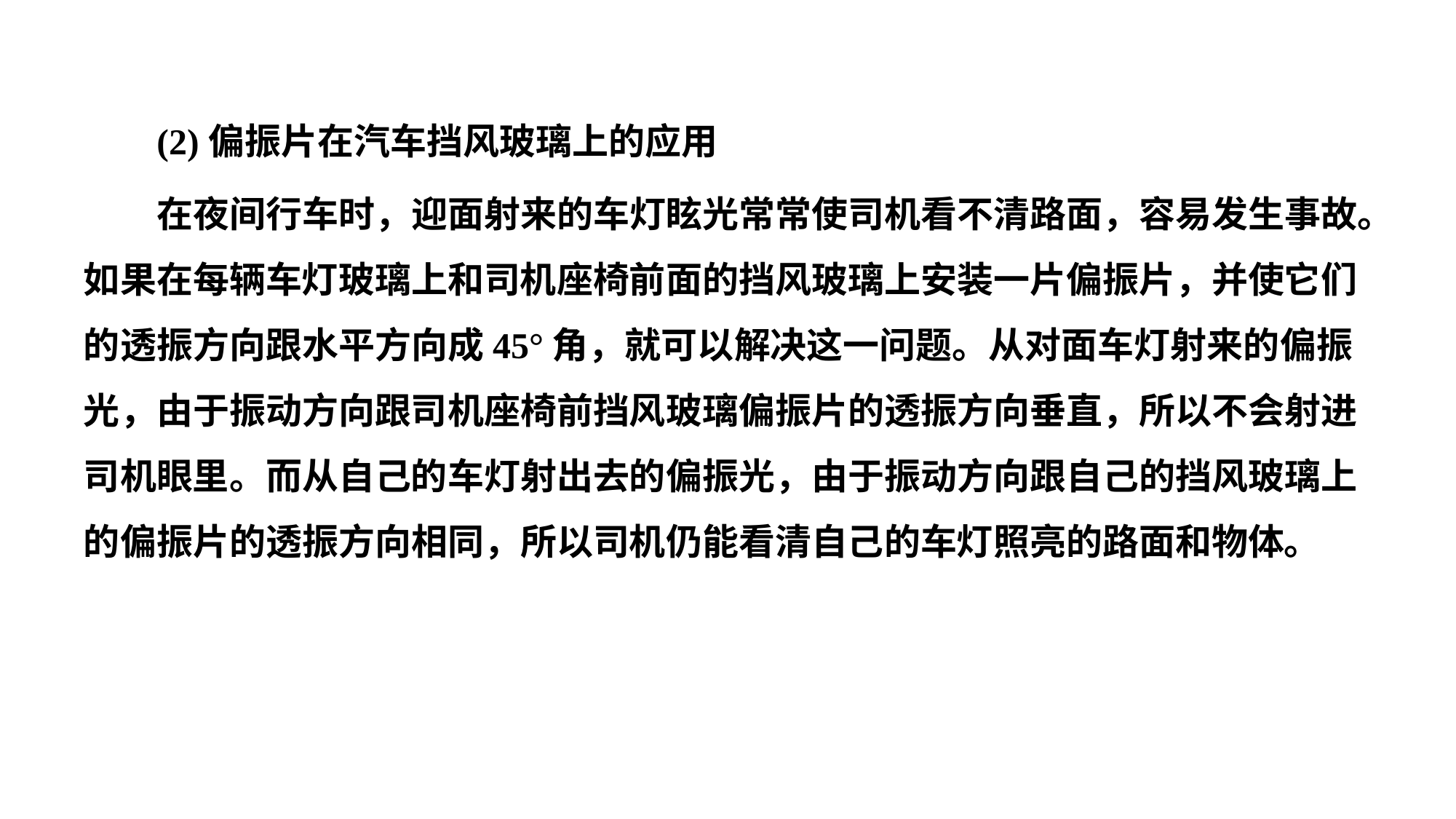

(2)偏振片在汽车挡风玻璃上的应用
在夜间行车时，迎面射来的车灯眩光常常使司机看不清路面，容易发生事故。如果在每辆车灯玻璃上和司机座椅前面的挡风玻璃上安装一片偏振片，并使它们的透振方向跟水平方向成45°角，就可以解决这一问题。从对面车灯射来的偏振光，由于振动方向跟司机座椅前挡风玻璃偏振片的透振方向垂直，所以不会射进司机眼里。而从自己的车灯射出去的偏振光，由于振动方向跟自己的挡风玻璃上的偏振片的透振方向相同，所以司机仍能看清自己的车灯照亮的路面和物体。